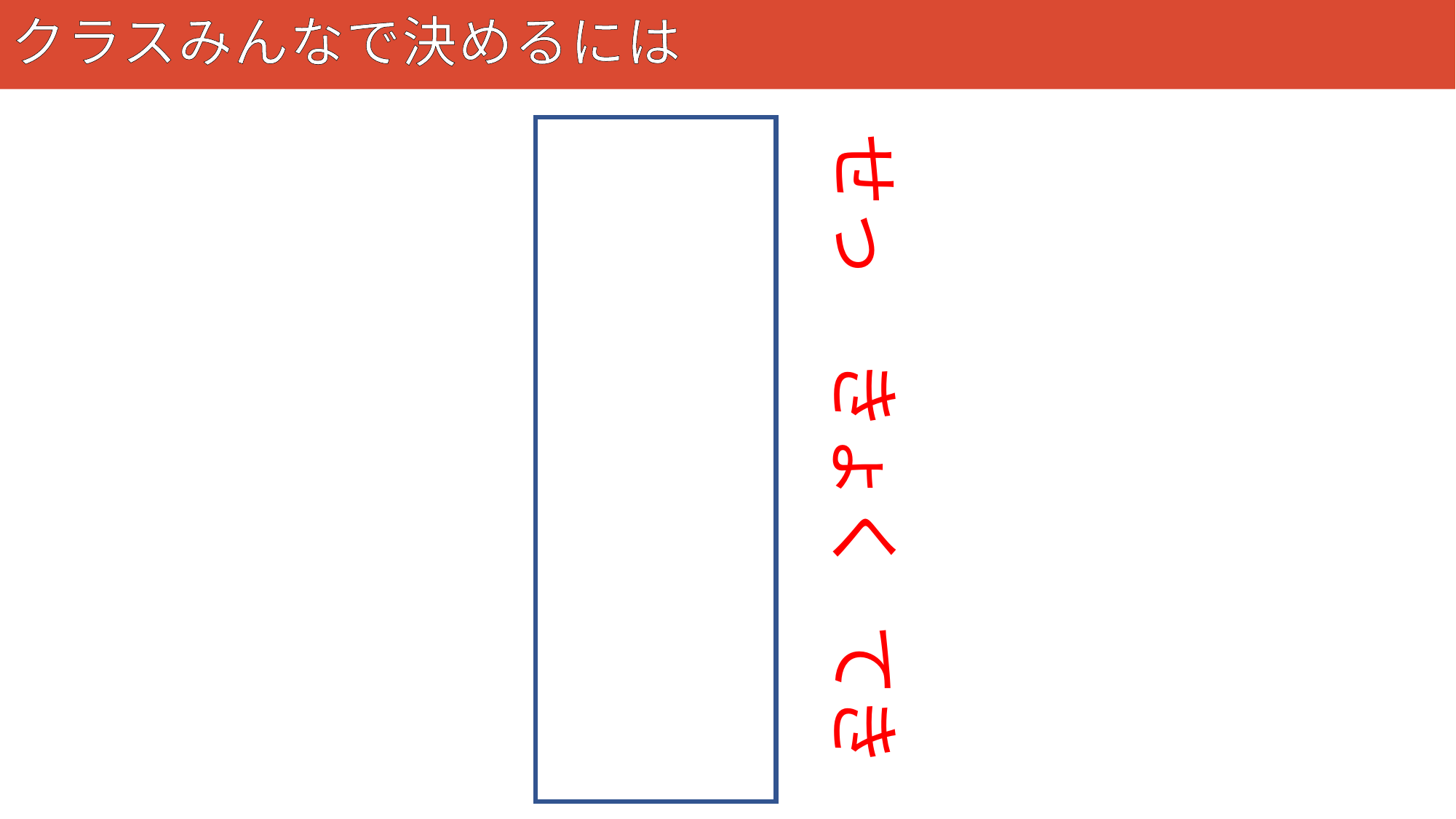

# クラスみんなで決めるには
33
積極的

せっ
きょく
てき